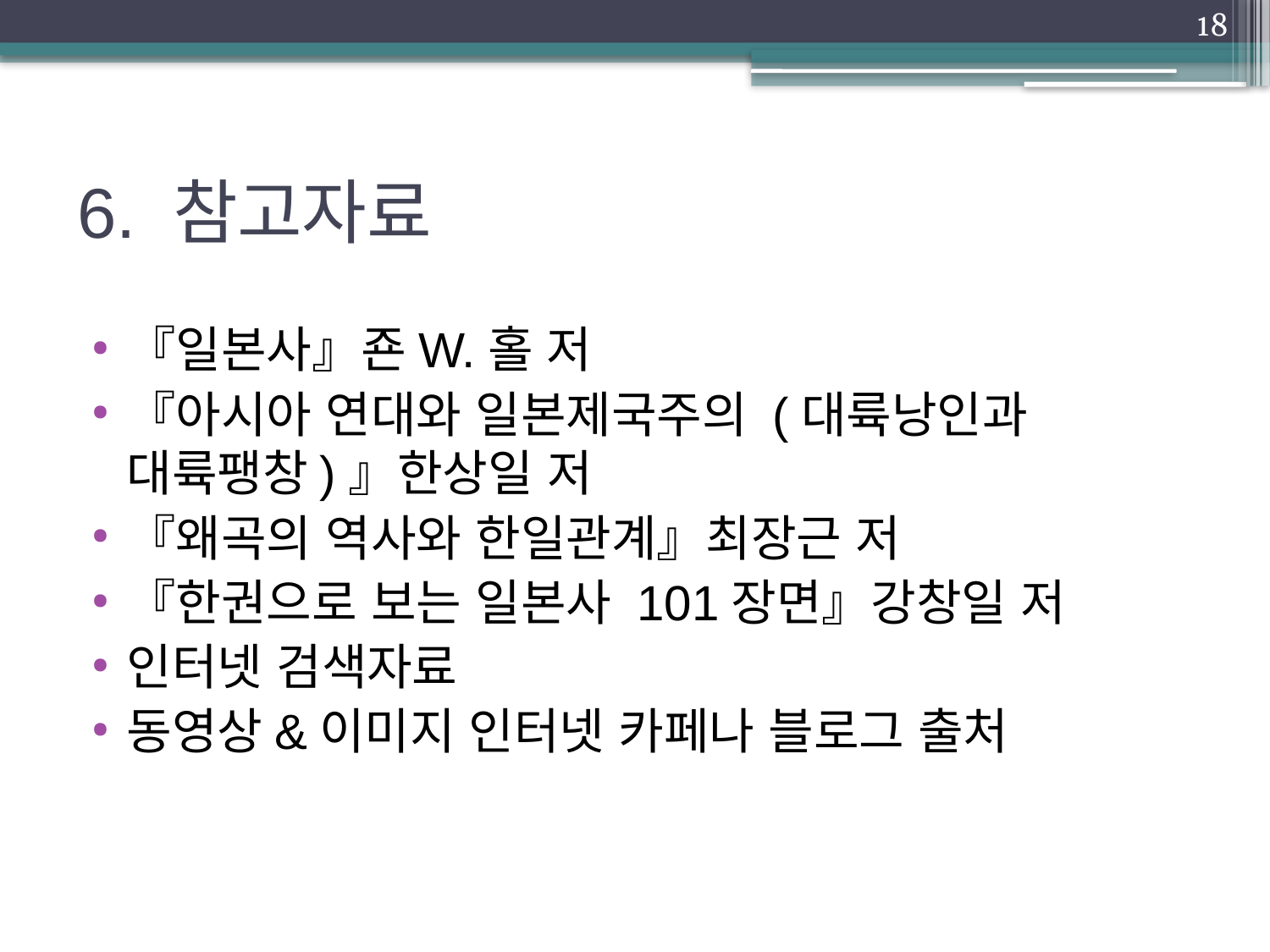

18
# 6. 참고자료
『일본사』죤W.홀 저
『아시아 연대와 일본제국주의 (대륙낭인과 대륙팽창)』한상일 저
『왜곡의 역사와 한일관계』최장근 저
『한권으로 보는 일본사 101장면』강창일 저
인터넷 검색자료
동영상&이미지 인터넷 카페나 블로그 출처